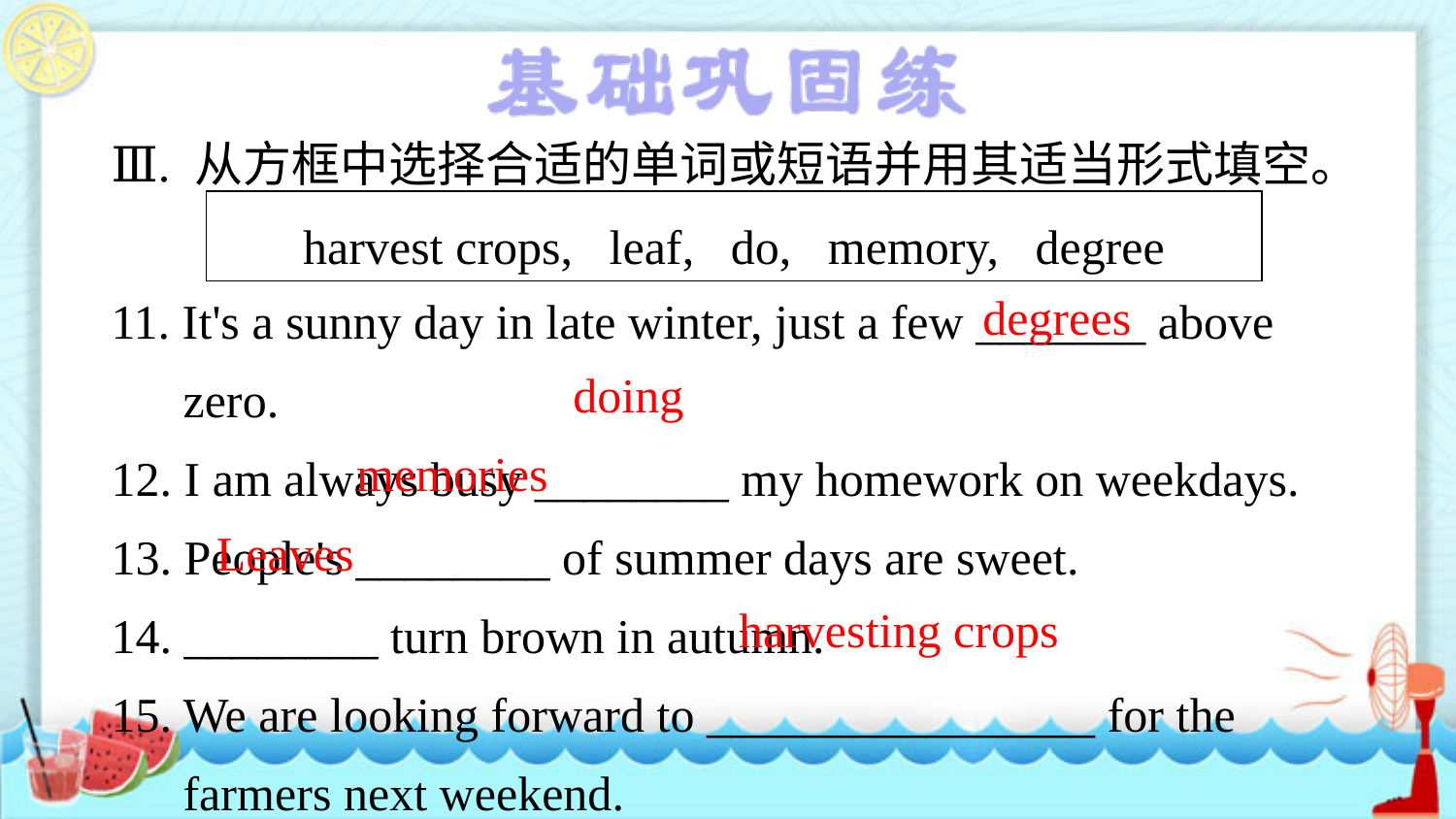

Ⅲ. 从方框中选择合适的单词或短语并用其适当形式填空。

11. It's a sunny day in late winter, just a few _______ above zero.
12. I am always busy ________ my homework on weekdays.
13. People's ________ of summer days are sweet.
14. ________ turn brown in autumn.
15. We are looking forward to ________________ for the farmers next weekend.
harvest crops,   leaf,   do,   memory,   degree
degrees
doing
 memories
Leaves
harvesting crops